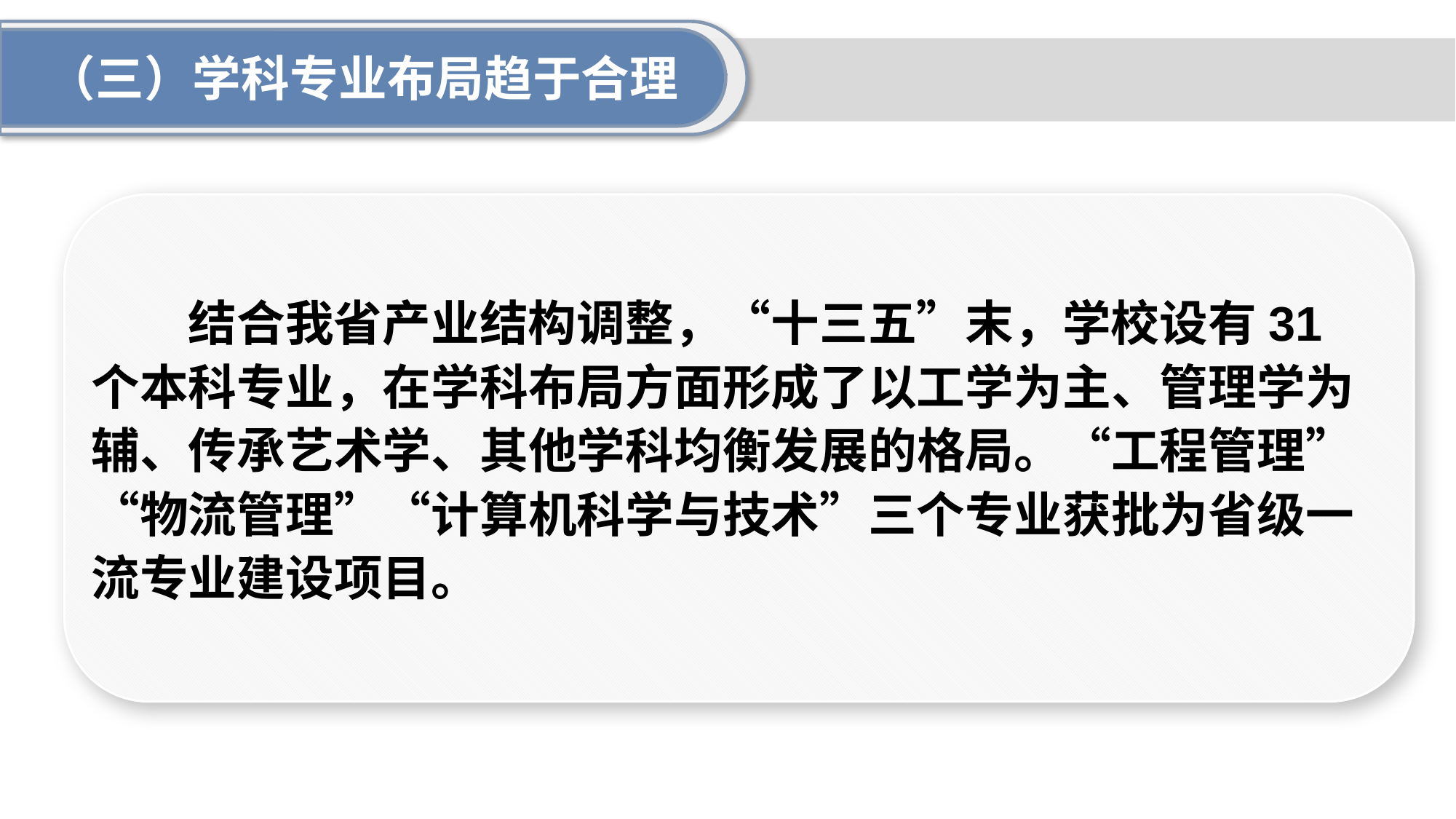

（三）学科专业布局趋于合理
结合我省产业结构调整，“十三五”末，学校设有31个本科专业，在学科布局方面形成了以工学为主、管理学为辅、传承艺术学、其他学科均衡发展的格局。“工程管理”“物流管理”“计算机科学与技术”三个专业获批为省级一流专业建设项目。